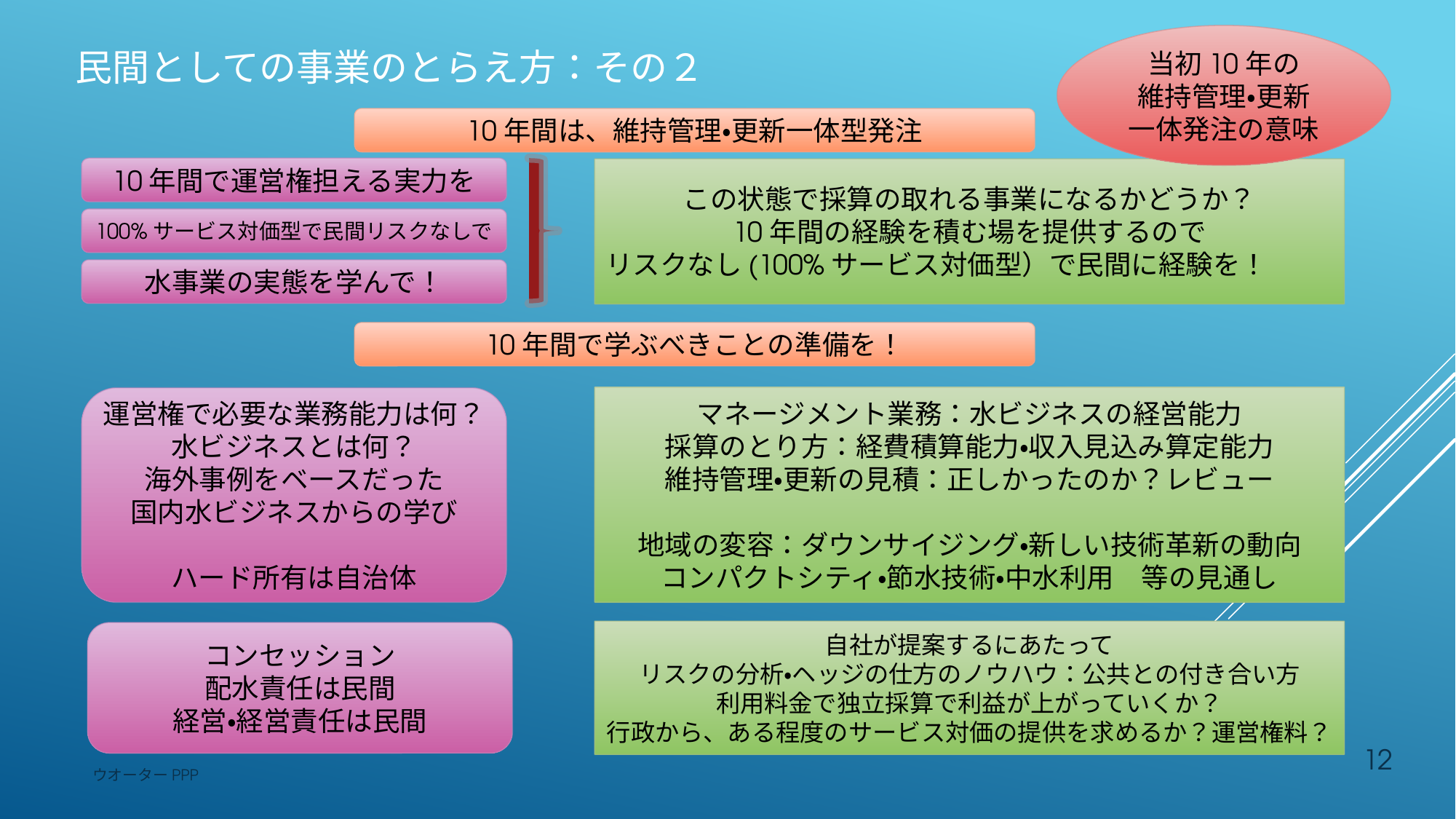

当初10年の
維持管理・更新
一体発注の意味
# 民間としての事業のとらえ方：その２
10年間は、維持管理・更新一体型発注
10年間で運営権担える実力を

この状態で採算の取れる事業になるかどうか？
10年間の経験を積む場を提供するので
リスクなし(100%サービス対価型）で民間に経験を！
100%サービス対価型で民間リスクなしで
水事業の実態を学んで！
10年間で学ぶべきことの準備を！
マネージメント業務：水ビジネスの経営能力
採算のとり方：経費積算能力・収入見込み算定能力
維持管理・更新の見積：正しかったのか？レビュー

地域の変容：ダウンサイジング・新しい技術革新の動向
コンパクトシティ・節水技術・中水利用　等の見通し
運営権で必要な業務能力は何？
水ビジネスとは何？
海外事例をベースだった
国内水ビジネスからの学び

ハード所有は自治体
自社が提案するにあたって
リスクの分析・ヘッジの仕方のノウハウ：公共との付き合い方
利用料金で独立採算で利益が上がっていくか？
行政から、ある程度のサービス対価の提供を求めるか？運営権料？
コンセッション
配水責任は民間
経営・経営責任は民間
12
ウオーターPPP